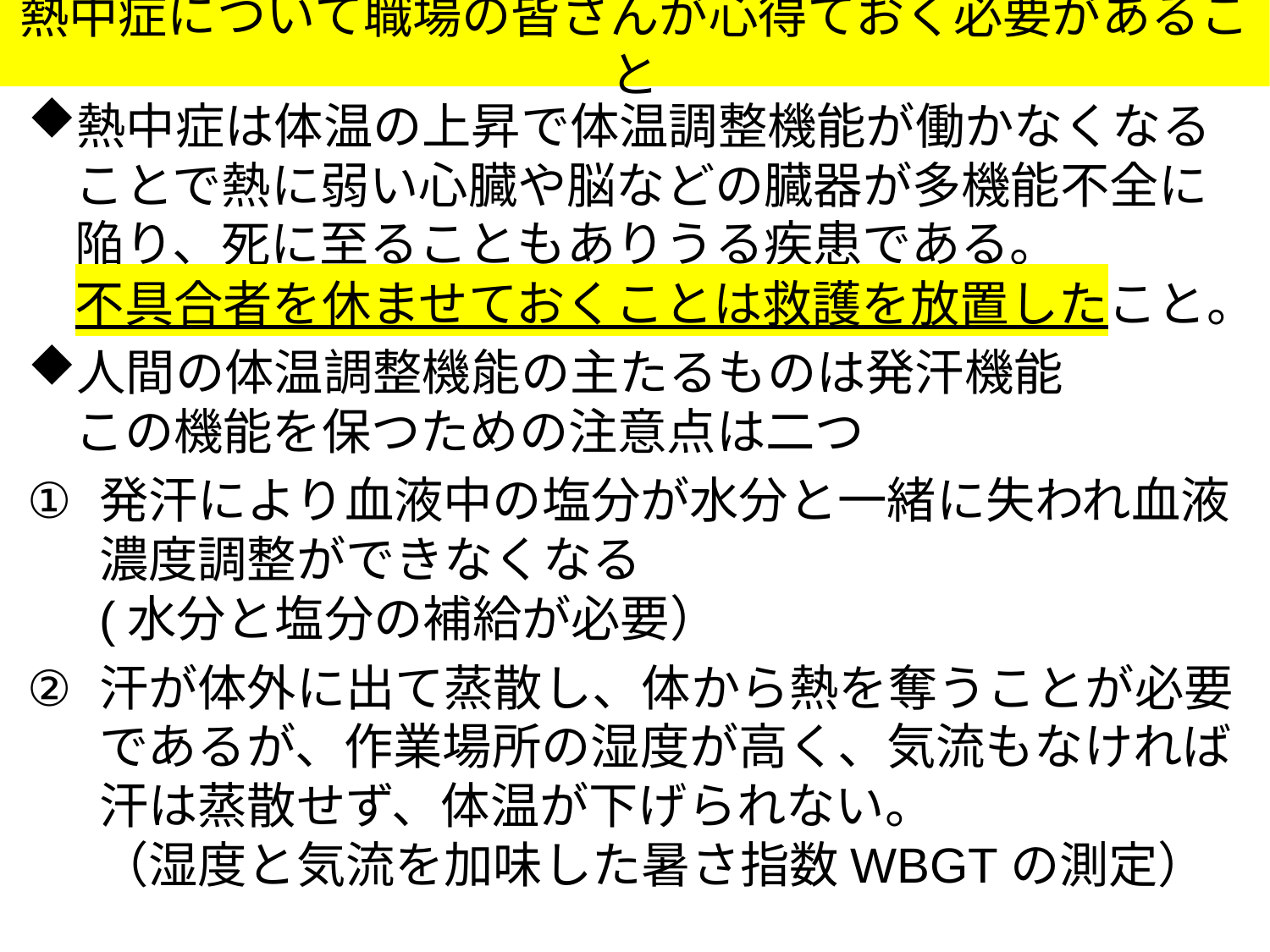

# 熱中症について職場の皆さんが心得ておく必要があること
熱中症は体温の上昇で体温調整機能が働かなくなることで熱に弱い心臓や脳などの臓器が多機能不全に陥り、死に至ることもありうる疾患である。
不具合者を休ませておくことは救護を放置したこと。
人間の体温調整機能の主たるものは発汗機能
この機能を保つための注意点は二つ
発汗により血液中の塩分が水分と一緒に失われ血液濃度調整ができなくなる
(水分と塩分の補給が必要）
汗が体外に出て蒸散し、体から熱を奪うことが必要であるが、作業場所の湿度が高く、気流もなければ汗は蒸散せず、体温が下げられない。
（湿度と気流を加味した暑さ指数WBGTの測定）